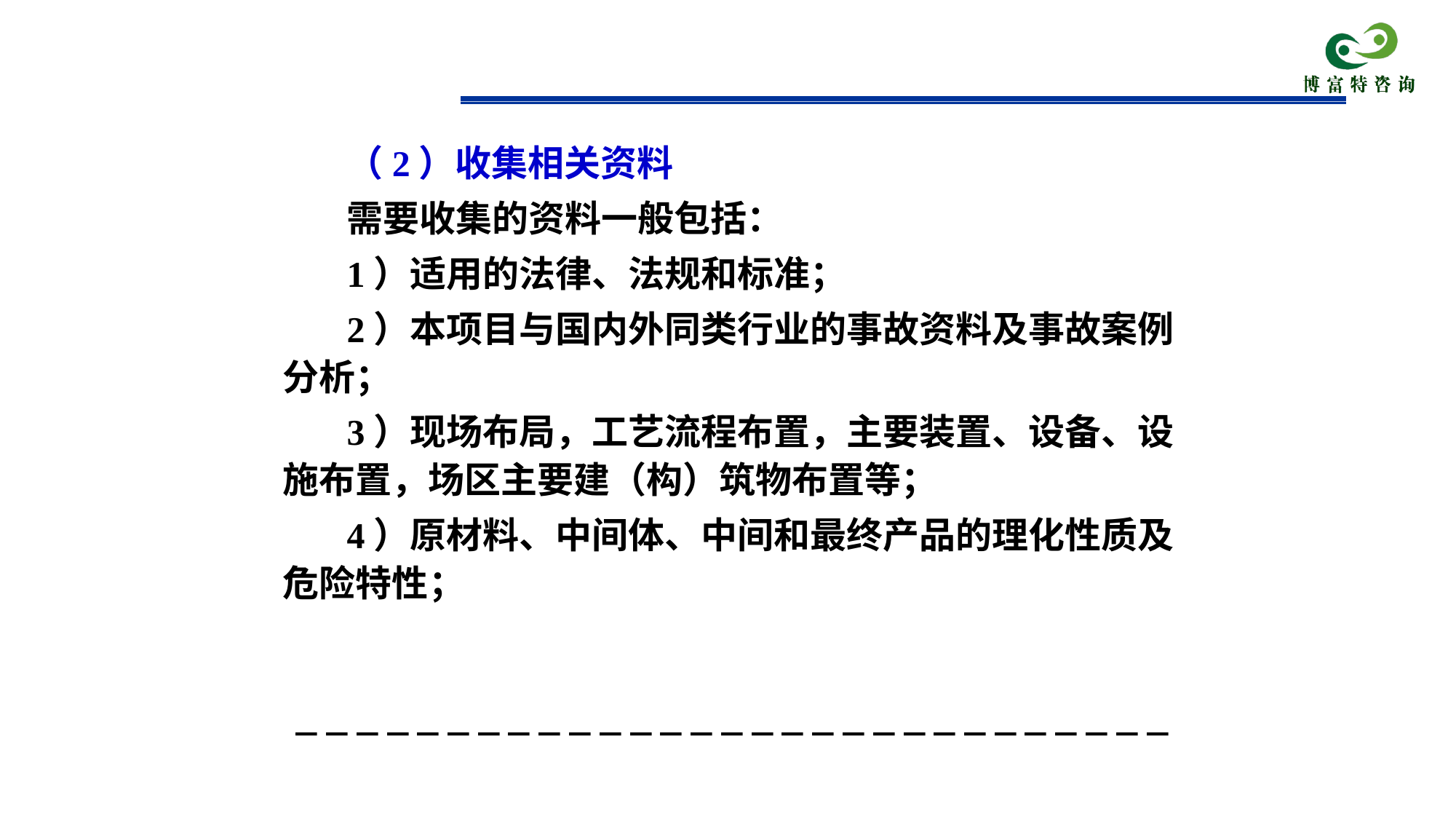

# （2）收集相关资料
需要收集的资料一般包括：
1）适用的法律、法规和标准；
2）本项目与国内外同类行业的事故资料及事故案例分析；
3）现场布局，工艺流程布置，主要装置、设备、设施布置，场区主要建（构）筑物布置等；
4）原材料、中间体、中间和最终产品的理化性质及危险特性；
－－－－－－－－－－－－－－－－－－－－－－－－－－－－－